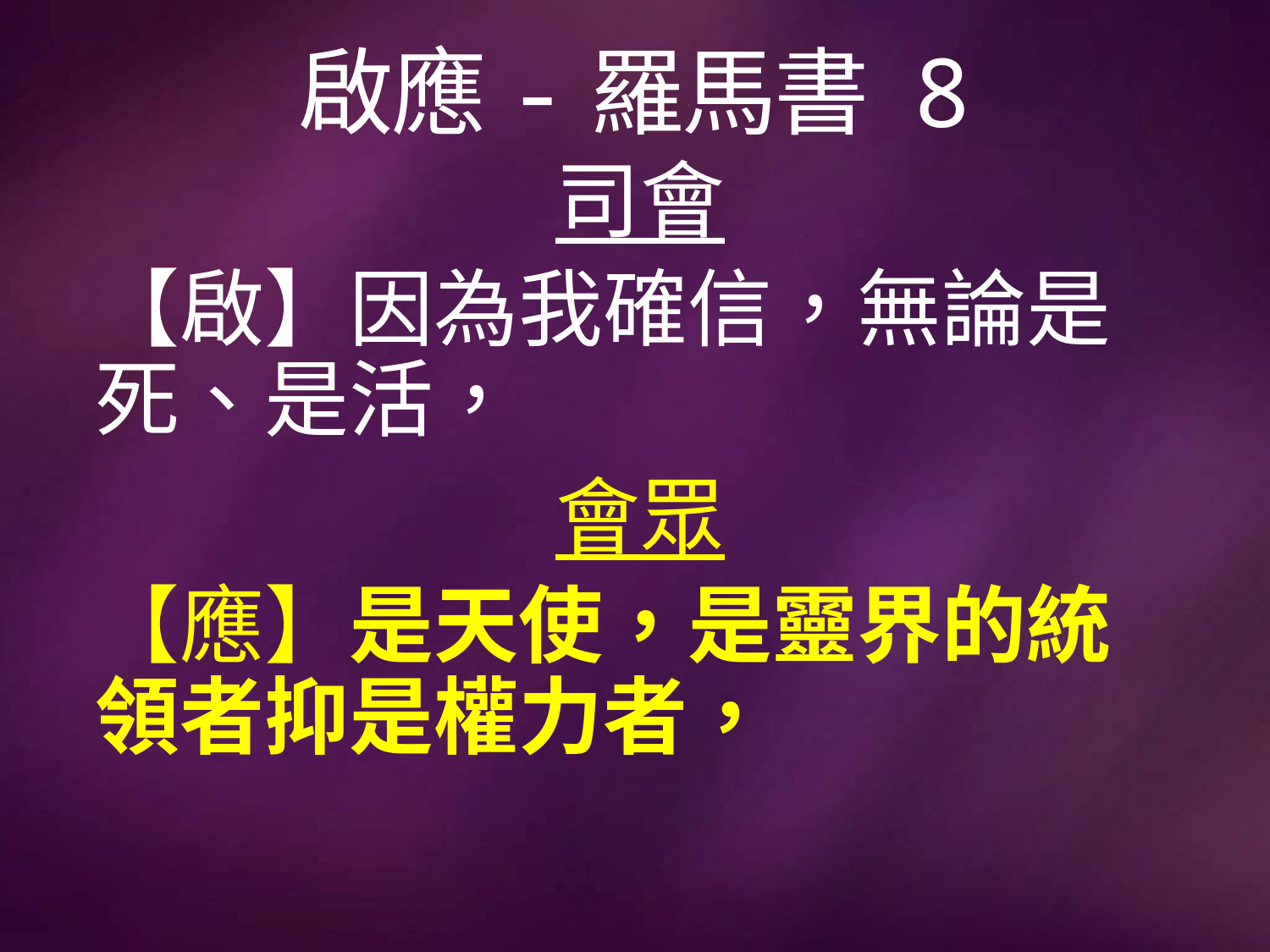

# 啟應-羅馬書 8
司會
【啟】因為我確信，無論是死、是活，

會眾
【應】是天使，是靈界的統領者抑是權力者，